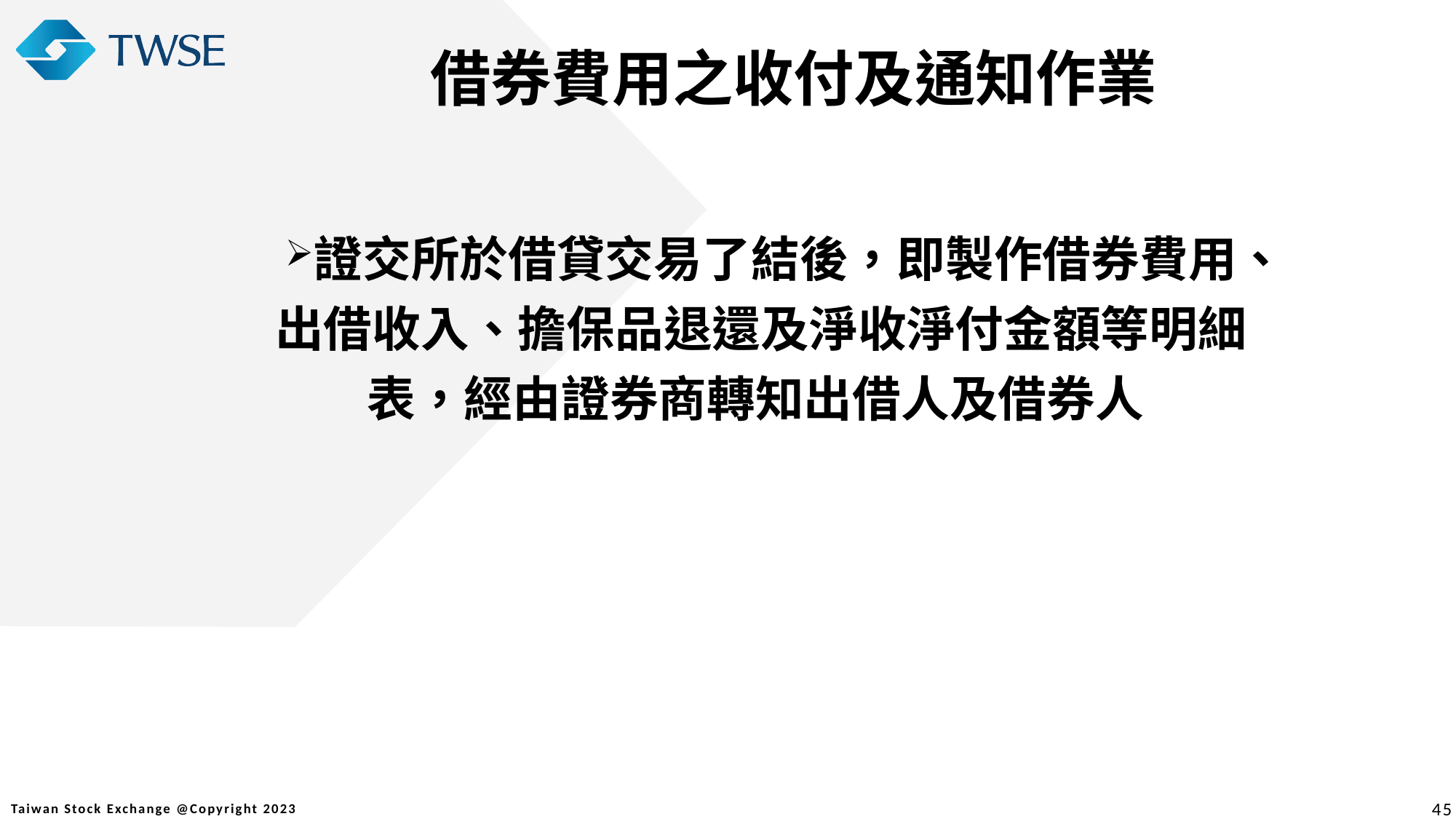

借券費用之收付及通知作業
證交所於借貸交易了結後，即製作借券費用、出借收入、擔保品退還及淨收淨付金額等明細表，經由證券商轉知出借人及借券人

45